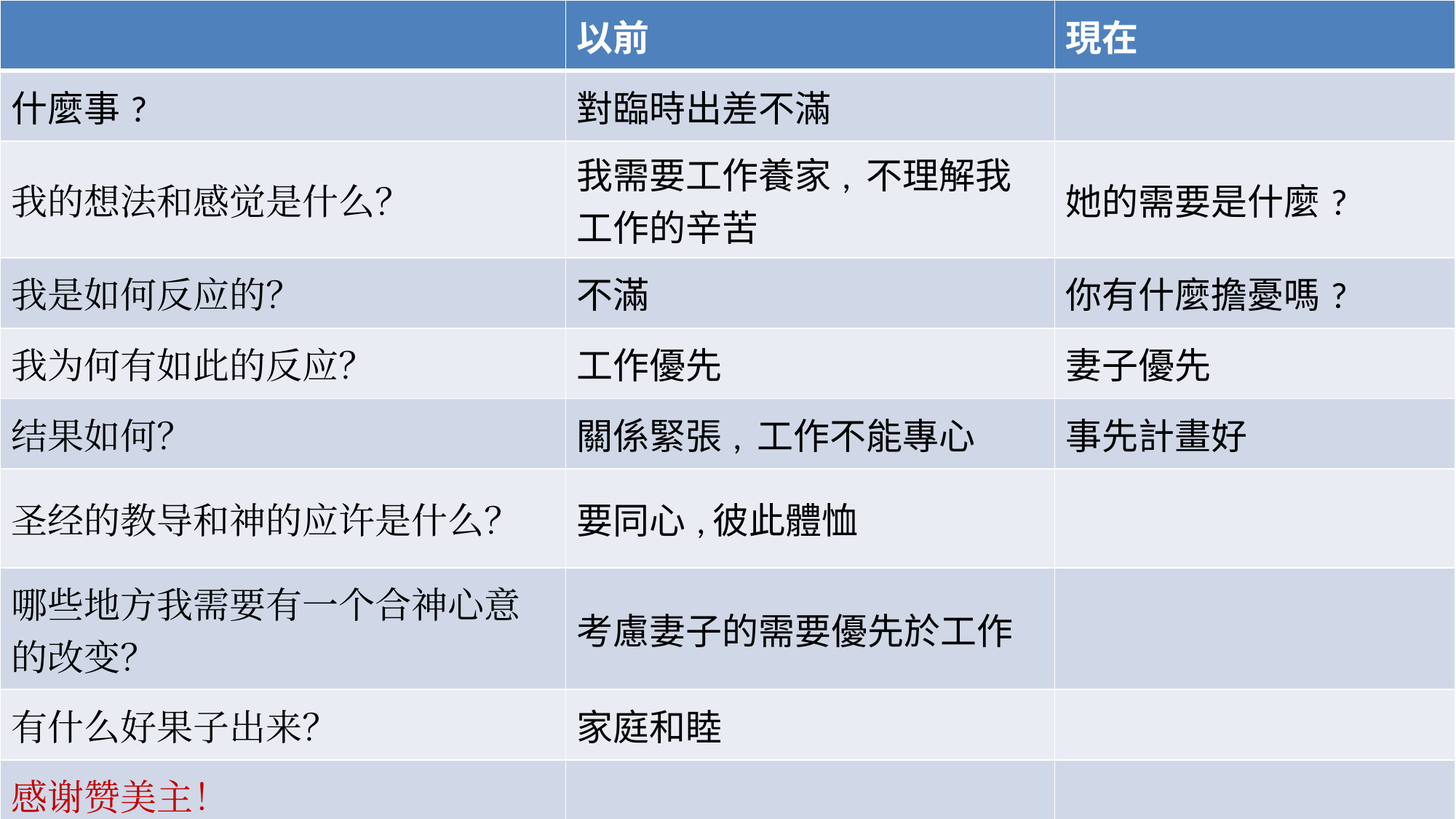

|  | 以前 | 現在 |
| --- | --- | --- |
| 什麼事? | 對臨時出差不滿 |  |
| 我的想法和感觉是什么？ | 我需要工作養家, 不理解我工作的辛苦 | 她的需要是什麼? |
| 我是如何反应的？ | 不滿 | 你有什麼擔憂嗎? |
| 我为何有如此的反应？ | 工作優先 | 妻子優先 |
| 结果如何？ | 關係緊張, 工作不能專心 | 事先計畫好 |
| 圣经的教导和神的应许是什么？ | 要同心,彼此體恤 |  |
| 哪些地方我需要有一个合神心意的改变？ | 考慮妻子的需要優先於工作 |  |
| 有什么好果子出来？ | 家庭和睦 |  |
| 感谢赞美主！ |  |  |
#